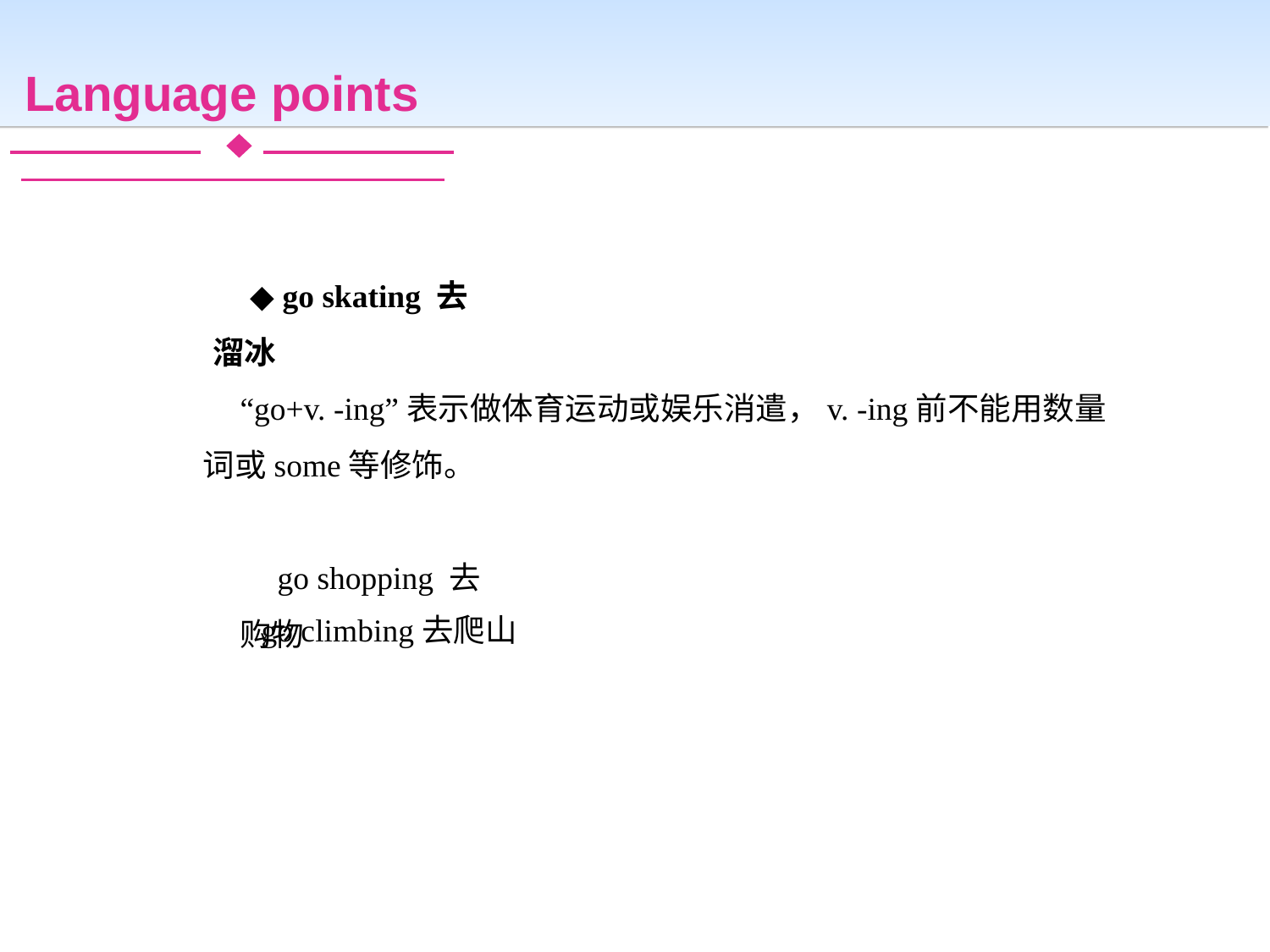

Language points

◆ go skating 去溜冰
“go+v. -ing”表示做体育运动或娱乐消遣，v. -ing前不能用数量词或some等修饰。
go shopping 去购物

go climbing去爬山